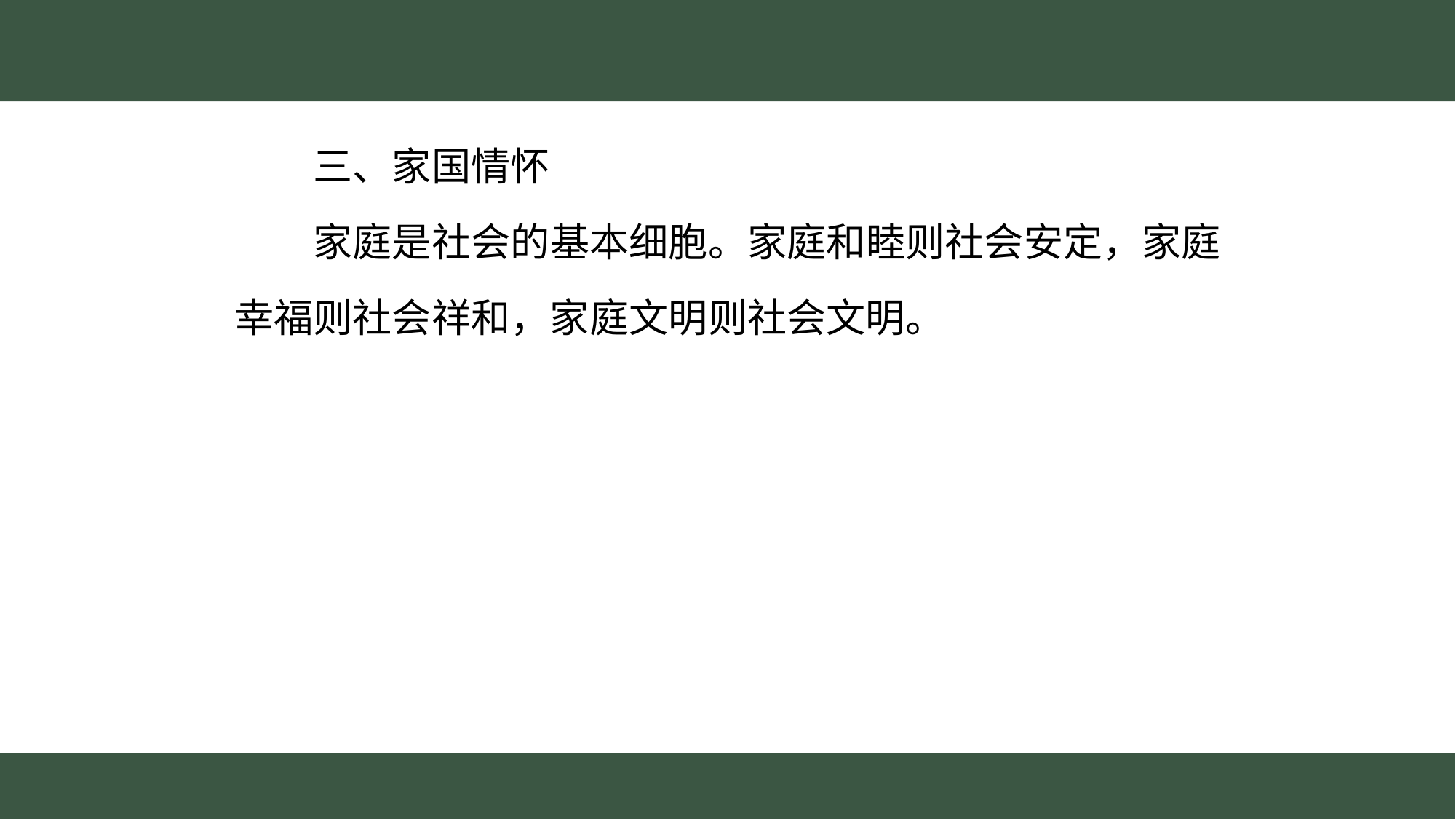

三、家国情怀
　　家庭是社会的基本细胞。家庭和睦则社会安定，家庭
幸福则社会祥和，家庭文明则社会文明。